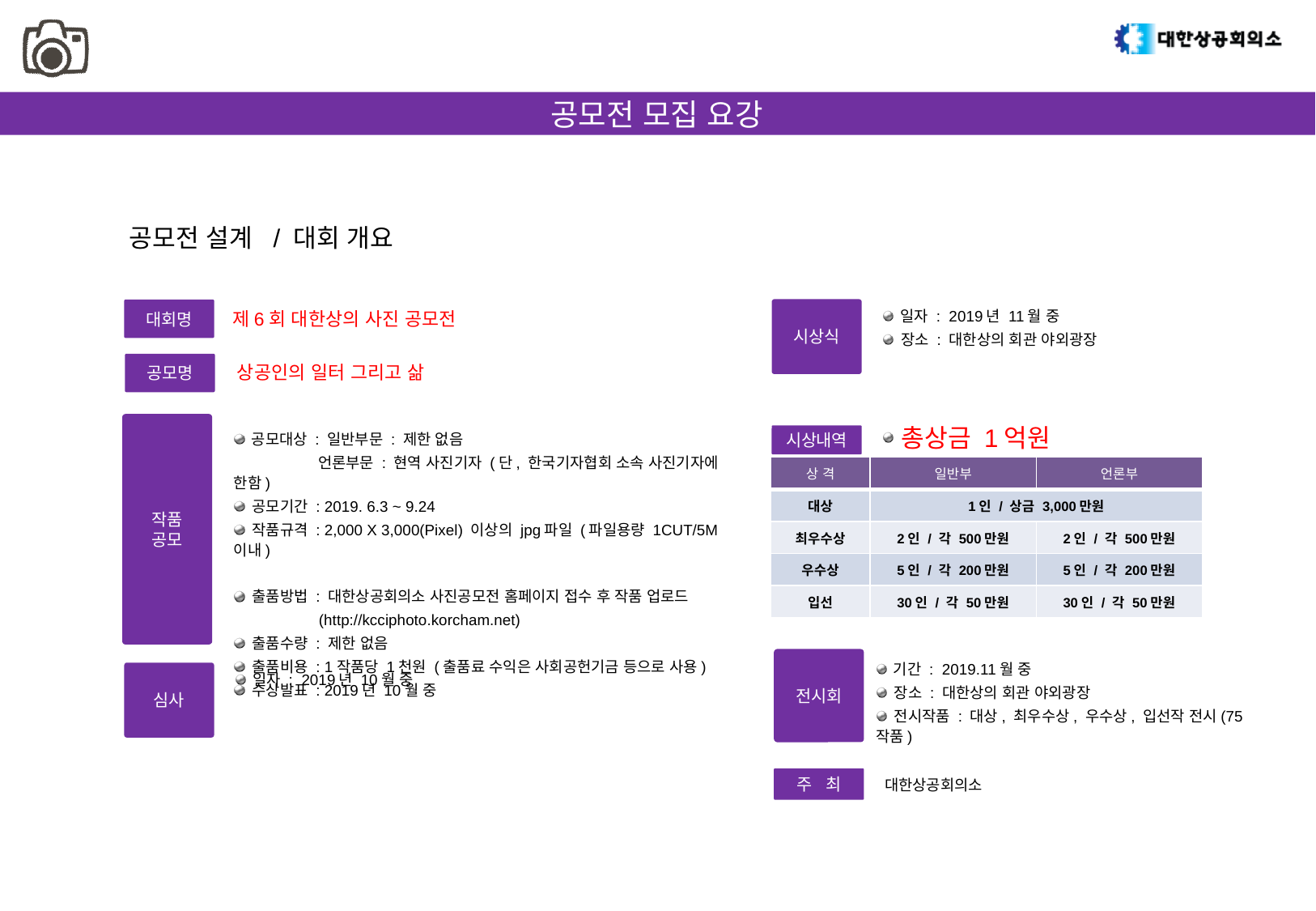

공모전 모집 요강
공모전 설계  / 대회 개요
시상식
 일자 :  2019년 11월 중
 장소 : 대한상의 회관 야외광장
대회명
제6회 대한상의 사진 공모전
공모명
상공인의 일터 그리고 삶
 총상금 1억원
작품
공모
 공모대상 : 일반부문 : 제한 없음
                   언론부문 : 현역 사진기자 (단, 한국기자협회 소속 사진기자에 한함)
 공모기간 : 2019. 6.3 ~ 9.24
 작품규격 : 2,000 X 3,000(Pixel) 이상의 jpg파일 (파일용량 1CUT/5M 이내)

 출품방법 : 대한상공회의소 사진공모전 홈페이지 접수 후 작품 업로드
                    (http://kcciphoto.korcham.net)
 출품수량 : 제한 없음
 출품비용 : 1작품당 1천원 (출품료 수익은 사회공헌기금 등으로 사용)
 수상발표 : 2019년 10월 중
시상내역
| 상 격 | 일반부 | 언론부 |
| --- | --- | --- |
| 대상 | 1인 / 상금 3,000만원 |  |
| 최우수상 | 2인 / 각 500만원 | 2인 / 각 500만원 |
| 우수상 | 5인 / 각 200만원 | 5인 / 각 200만원 |
| 입선 | 30인 / 각 50만원 | 30인 / 각 50만원 |
전시회
 기간 :  2019.11월 중
 장소 : 대한상의 회관 야외광장
 전시작품 : 대상, 최우수상, 우수상, 입선작 전시(75작품)
심사
 일자 :  2019년 10월 중
주   최
대한상공회의소